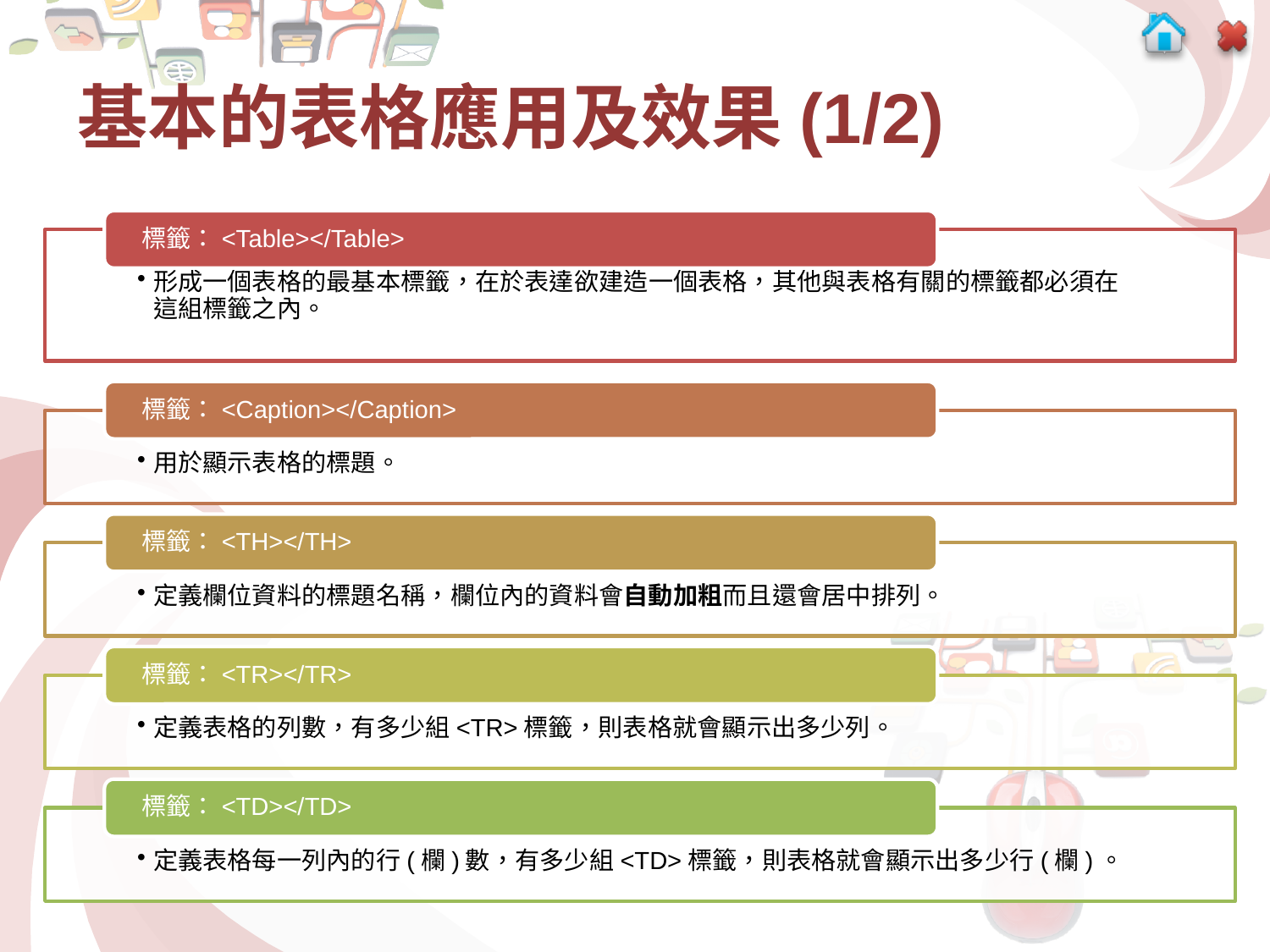

# 基本的表格應用及效果(1/2)
形成一個表格的最基本標籤，在於表達欲建造一個表格，其他與表格有關的標籤都必須在這組標籤之內。
標籤：<Table></Table>
用於顯示表格的標題。
標籤：<Caption></Caption>
定義欄位資料的標題名稱，欄位內的資料會自動加粗而且還會居中排列。
標籤：<TH></TH>
定義表格的列數，有多少組<TR>標籤，則表格就會顯示出多少列。
標籤：<TR></TR>
定義表格每一列內的行(欄)數，有多少組<TD>標籤，則表格就會顯示出多少行(欄)。
標籤：<TD></TD>